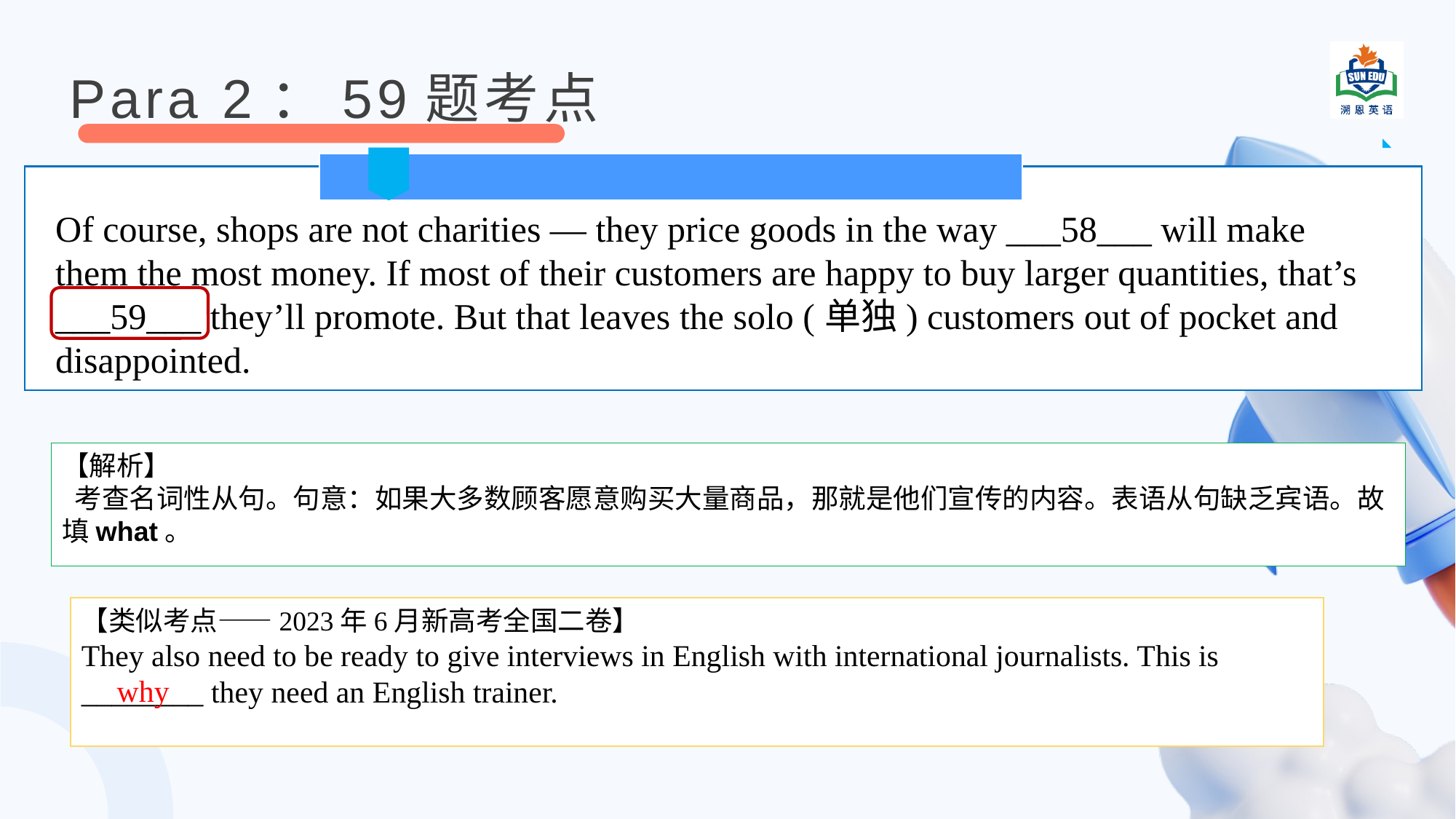

Para 2：59题考点

Of course, shops are not charities — they price goods in the way ___58___ will make them the most money. If most of their customers are happy to buy larger quantities, that’s ___59___ they’ll promote. But that leaves the solo (单独) customers out of pocket and disappointed.

【解析】
 考查名词性从句。句意：如果大多数顾客愿意购买大量商品，那就是他们宣传的内容。表语从句缺乏宾语。故填what。
【类似考点——2023年6月新高考全国二卷】
They also need to be ready to give interviews in English with international journalists. This is ________ they need an English trainer.
why